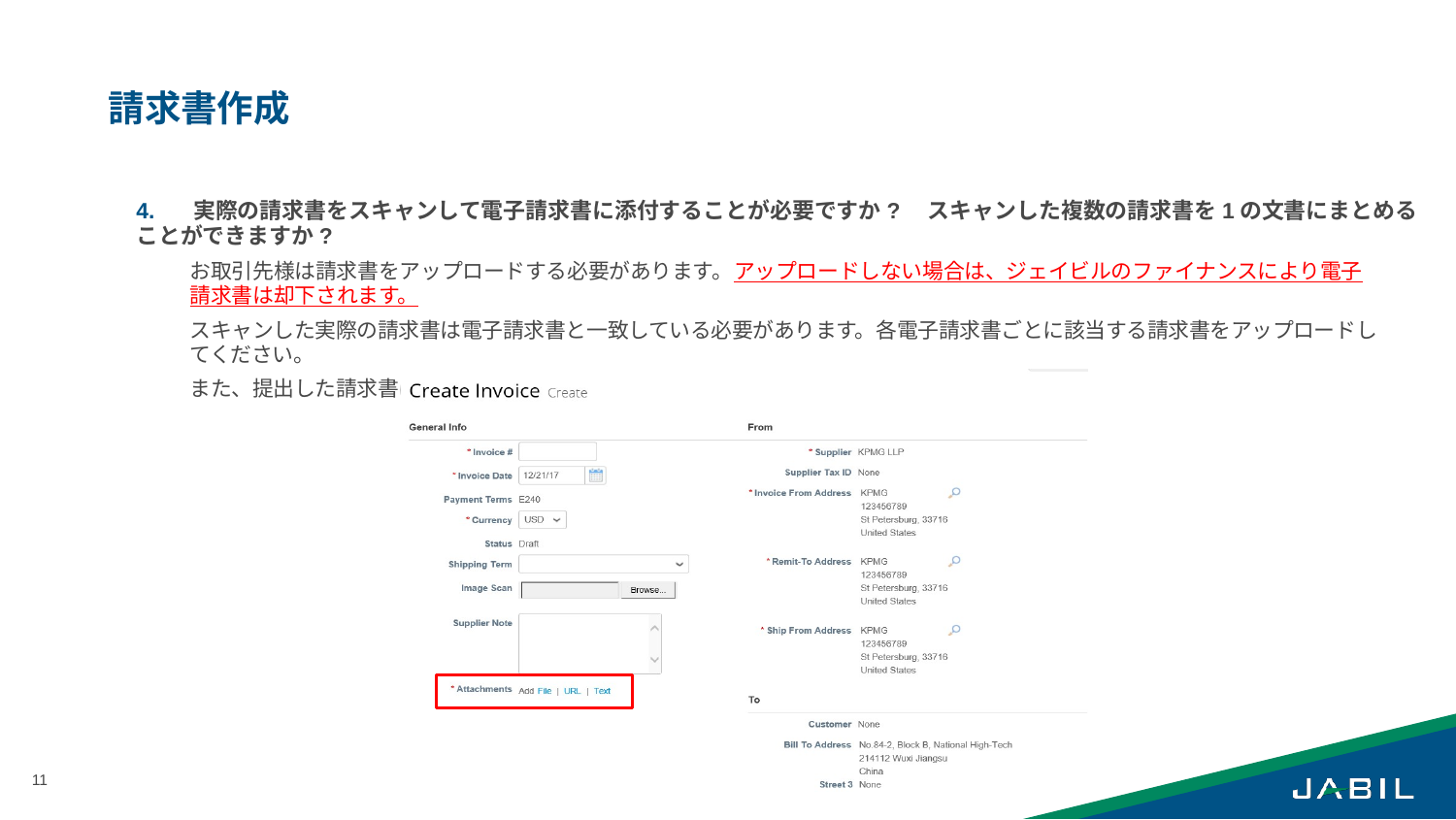

# 請求書作成
4.	実際の請求書をスキャンして電子請求書に添付することが必要ですか?　スキャンした複数の請求書を1の文書にまとめることができますか?
お取引先様は請求書をアップロードする必要があります。アップロードしない場合は、ジェイビルのファイナンスにより電子請求書は却下されます。
スキャンした実際の請求書は電子請求書と一致している必要があります。各電子請求書ごとに該当する請求書をアップロードしてください。
また、提出した請求書は、ｼﾞｪｲビルに郵送をお願いします。

11